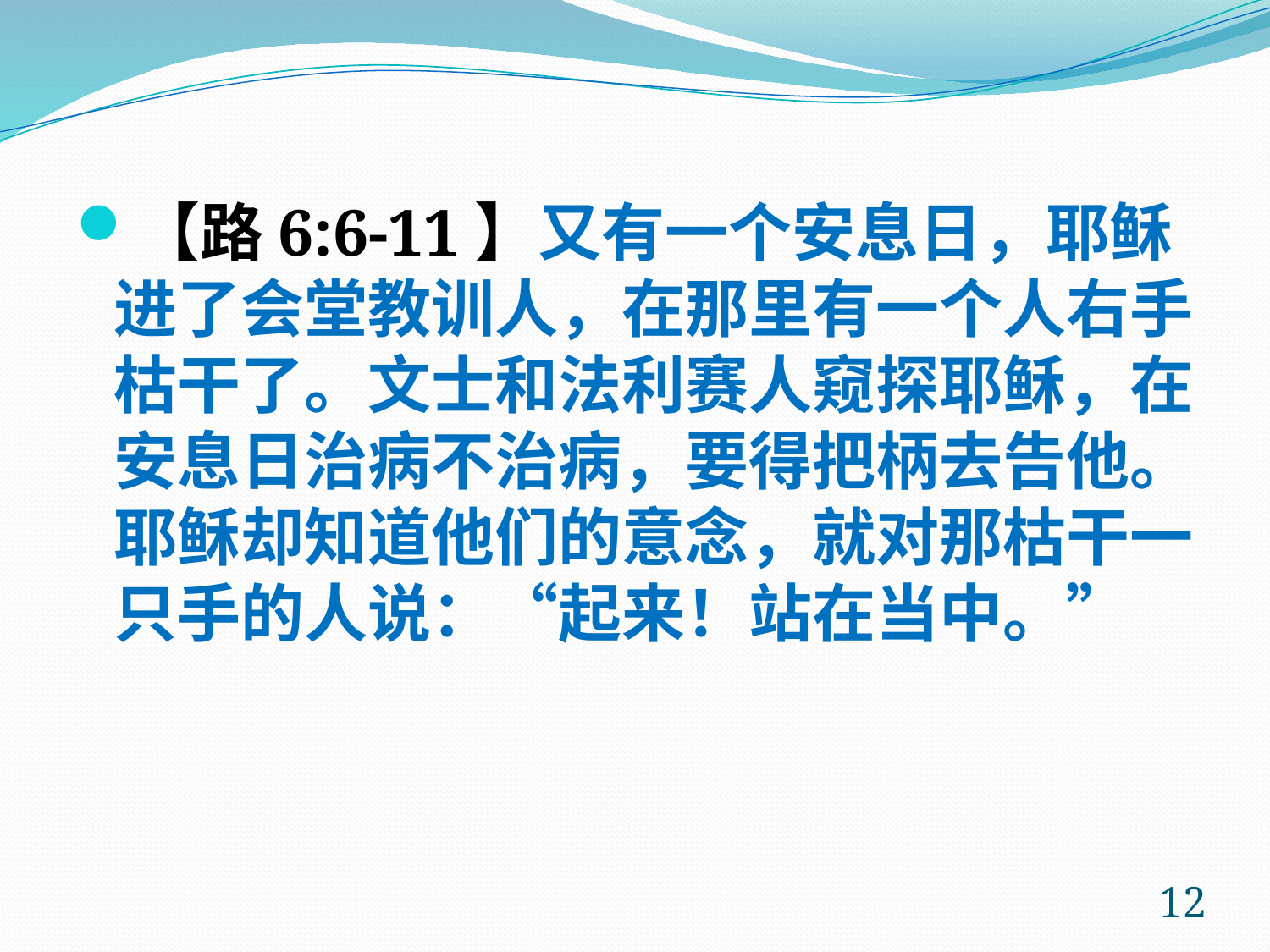

【路6:6-11】又有一个安息日，耶稣进了会堂教训人，在那里有一个人右手枯干了。文士和法利赛人窥探耶稣，在安息日治病不治病，要得把柄去告他。耶稣却知道他们的意念，就对那枯干一只手的人说：“起来！站在当中。”
12